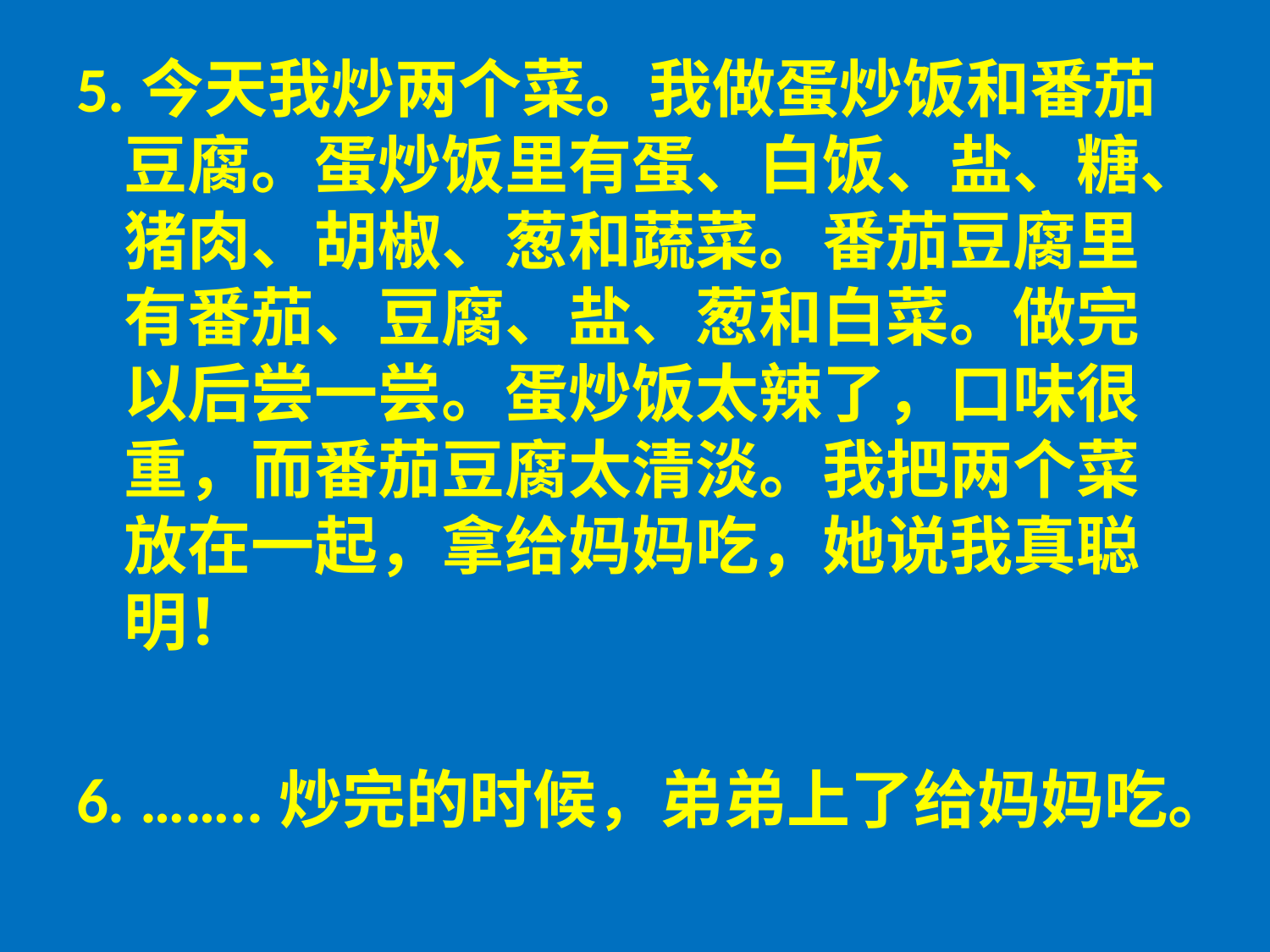

5.今天我炒两个菜。我做蛋炒饭和番茄豆腐。蛋炒饭里有蛋、白饭、盐、糖、猪肉、胡椒、葱和蔬菜。番茄豆腐里有番茄、豆腐、盐、葱和白菜。做完以后尝一尝。蛋炒饭太辣了，口味很重，而番茄豆腐太清淡。我把两个菜放在一起，拿给妈妈吃，她说我真聪明！

6. ……..炒完的时候，弟弟上了给妈妈吃。